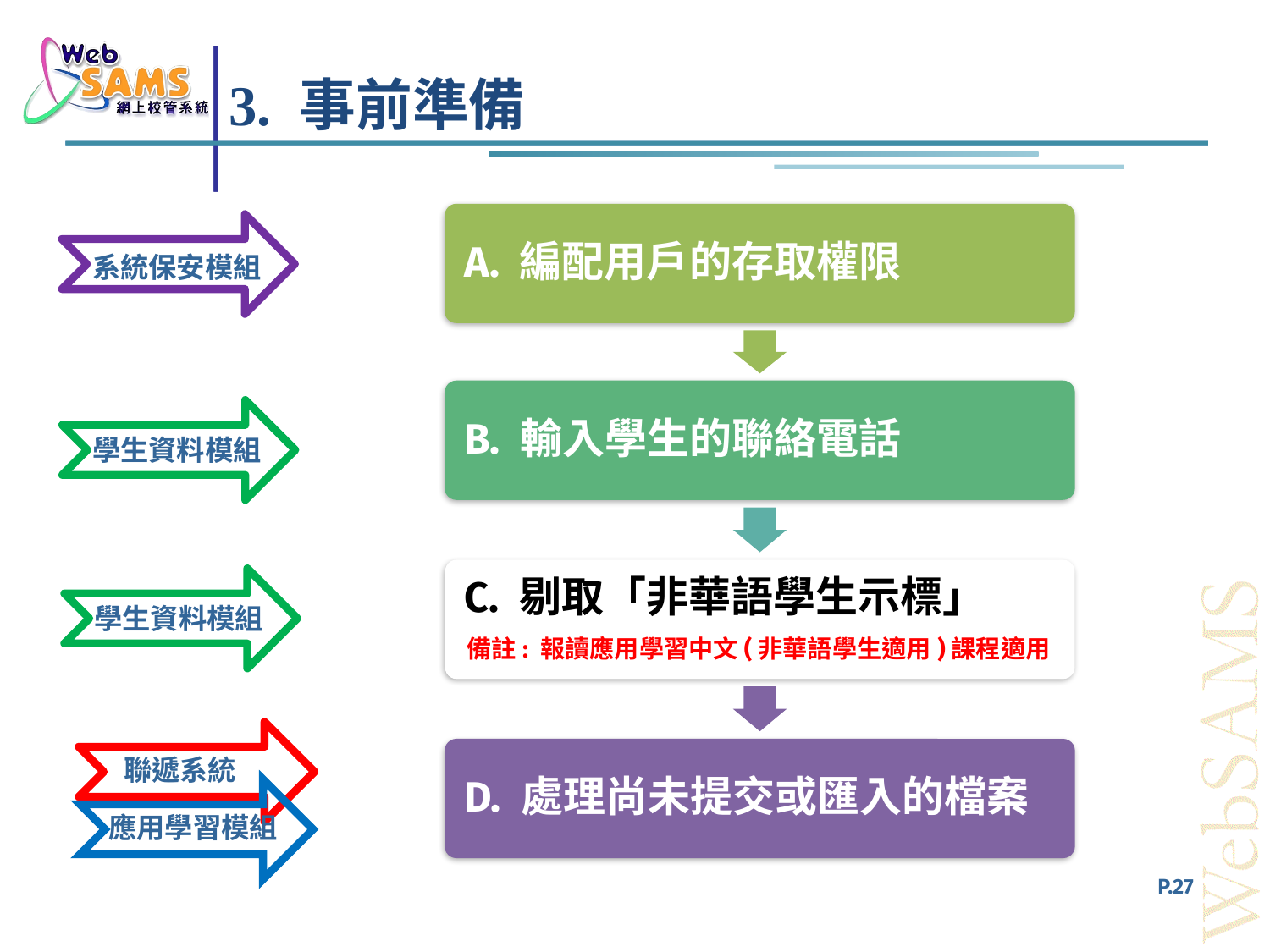

# 3. 事前準備
A. 編配用戶的存取權限

B. 輸入學生的聯絡電話

C. 剔取「非華語學生示標」
備註: 報讀應用學習中文(非華語學生適用)課程適用

D. 處理尚未提交或匯入的檔案

系統保安模組

學生資料模組

學生資料模組

聯遞系統

應用學習模組
P.27